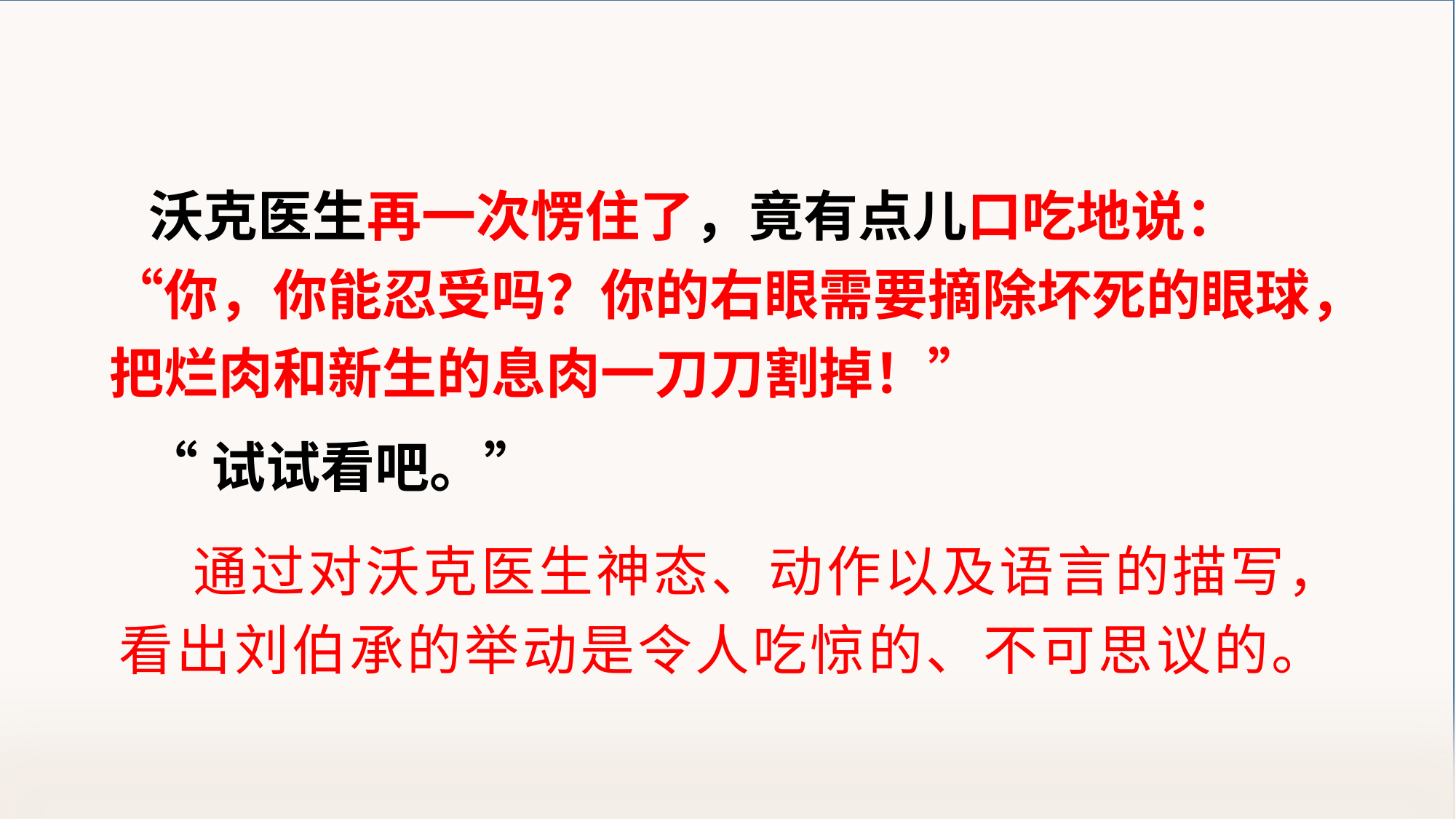

沃克医生再一次愣住了，竟有点儿口吃地说：“你，你能忍受吗？你的右眼需要摘除坏死的眼球，把烂肉和新生的息肉一刀刀割掉！”
     “试试看吧。”
    通过对沃克医生神态、动作以及语言的描写，看出刘伯承的举动是令人吃惊的、不可思议的。